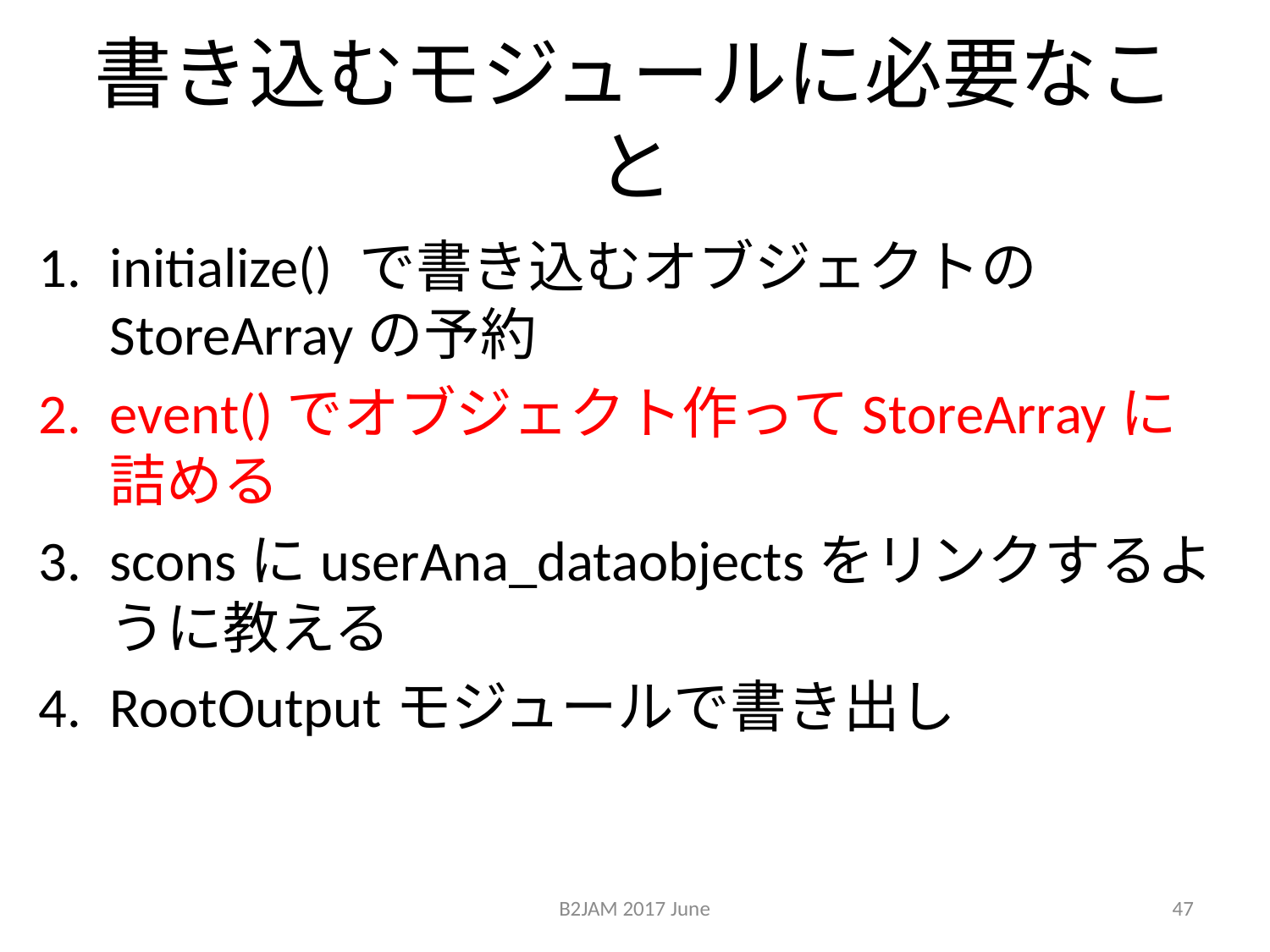

# 書き込むモジュールに必要なこと
initialize() で書き込むオブジェクトのStoreArrayの予約
event()でオブジェクト作ってStoreArrayに詰める
sconsにuserAna_dataobjectsをリンクするように教える
RootOutputモジュールで書き出し

B2JAM 2017 June
47